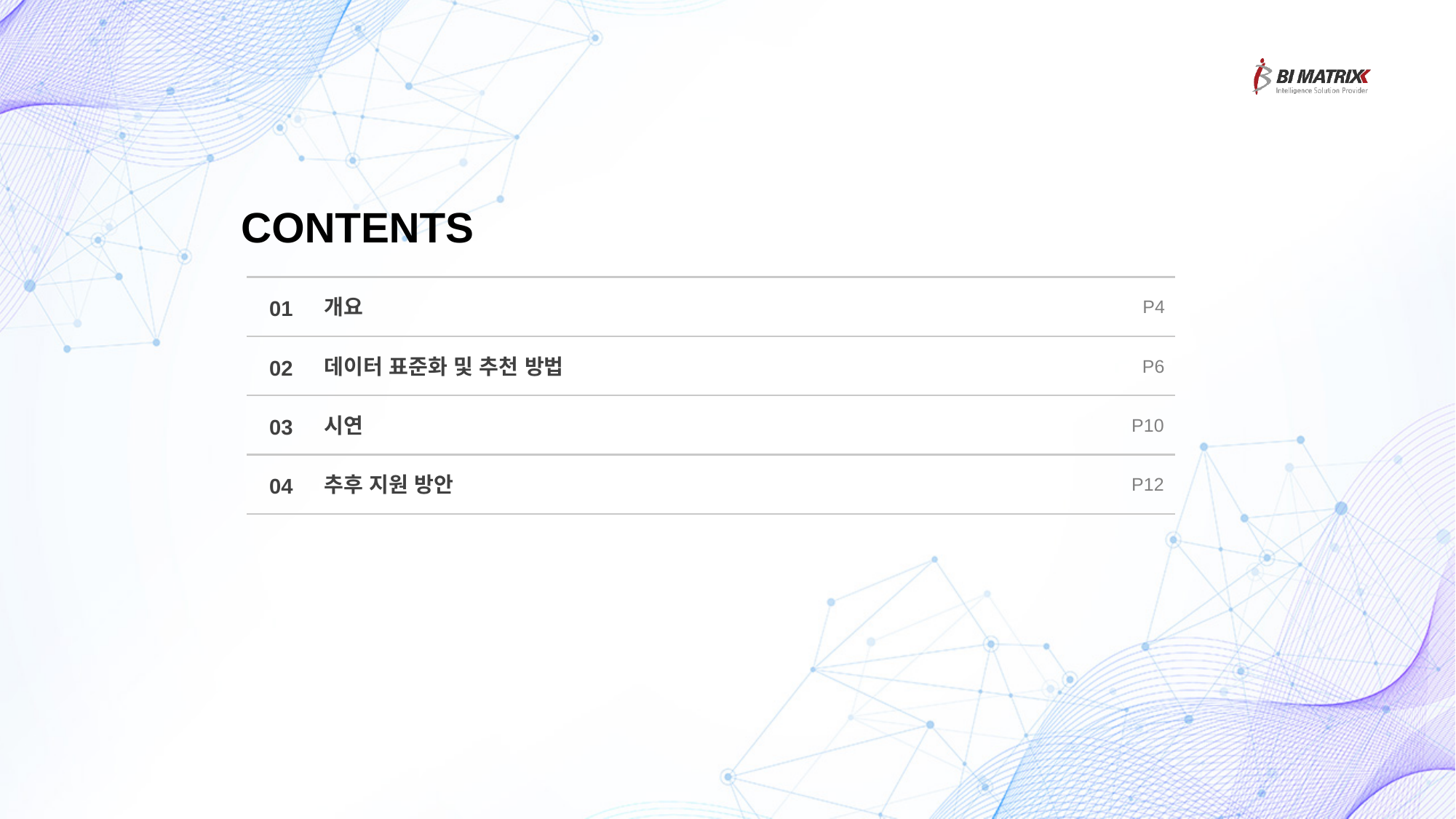

CONTENTS
개요
P4
01
데이터 표준화 및 추천 방법
02
P6
시연
03
P10
추후 지원 방안
04
P12